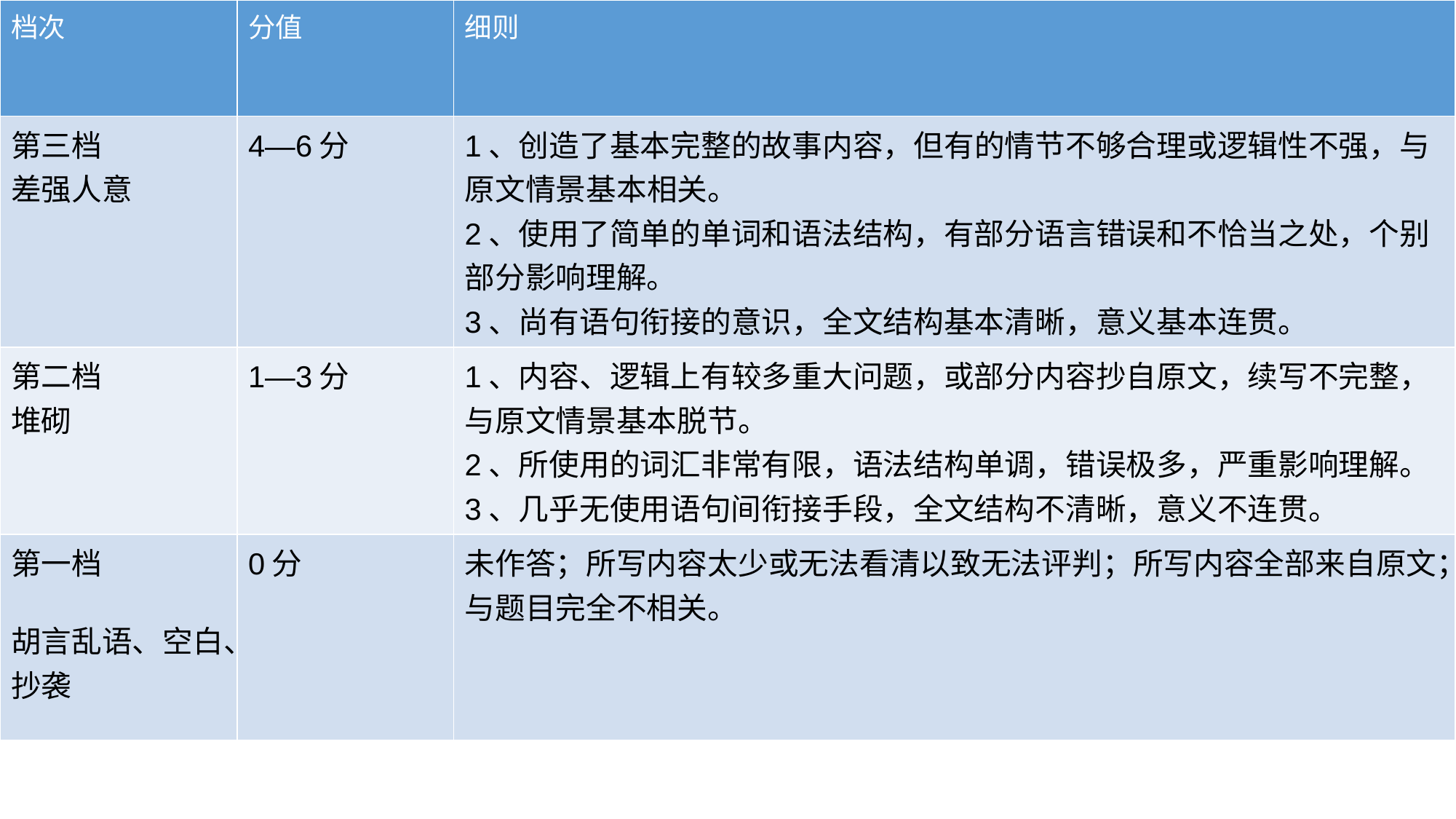

| 档次 | 分值 | 细则 |
| --- | --- | --- |
| 第三档 差强人意 | 4—6分 | 1、创造了基本完整的故事内容，但有的情节不够合理或逻辑性不强，与原文情景基本相关。 2、使用了简单的单词和语法结构，有部分语言错误和不恰当之处，个别部分影响理解。 3、尚有语句衔接的意识，全文结构基本清晰，意义基本连贯。 |
| 第二档 堆砌 | 1—3分 | 1、内容、逻辑上有较多重大问题，或部分内容抄自原文，续写不完整，与原文情景基本脱节。 2、所使用的词汇非常有限，语法结构单调，错误极多，严重影响理解。 3、几乎无使用语句间衔接手段，全文结构不清晰，意义不连贯。 |
| 第一档   胡言乱语、空白、抄袭 | 0分 | 未作答；所写内容太少或无法看清以致无法评判；所写内容全部来自原文；与题目完全不相关。 |